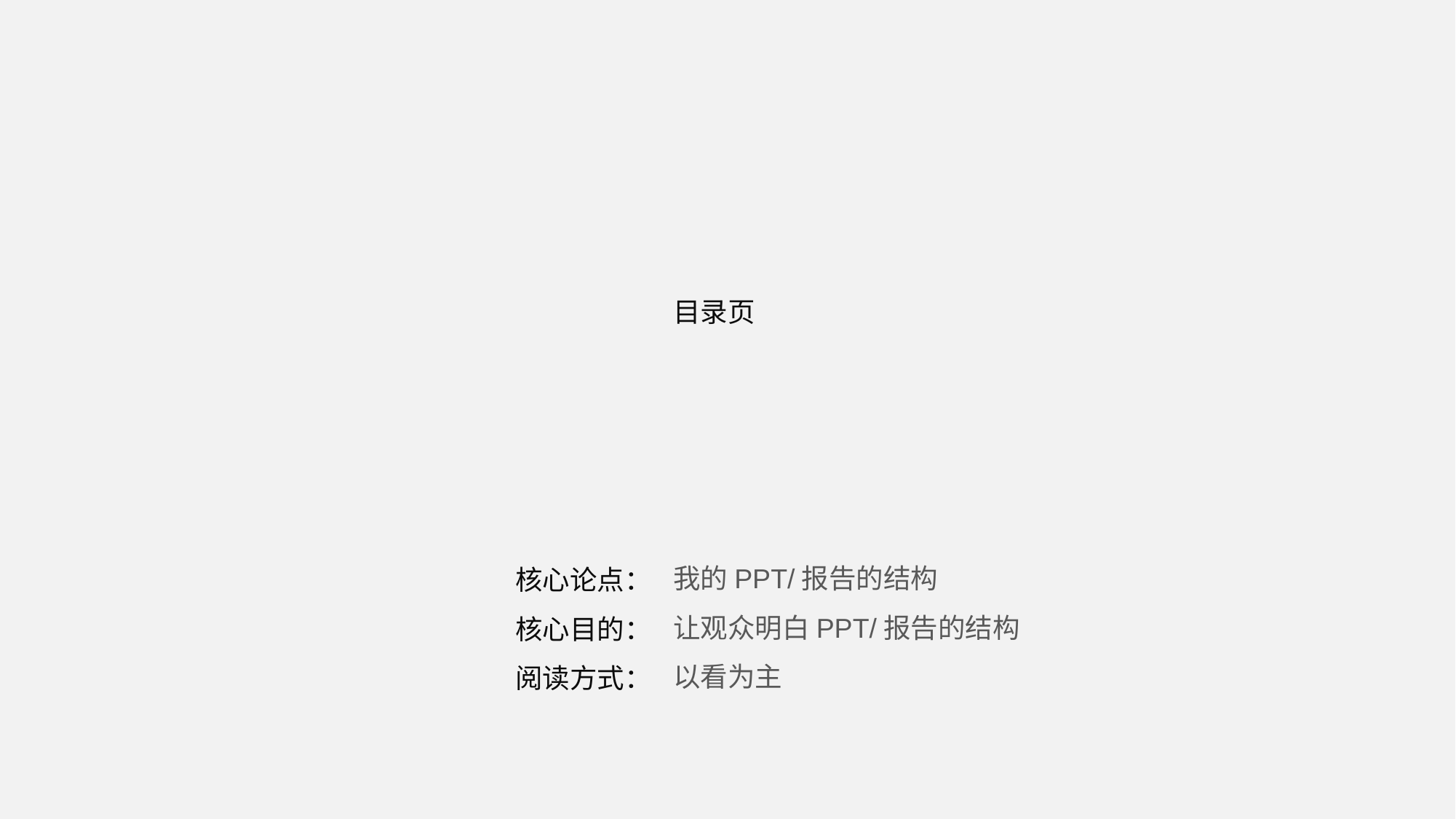

目录页
我的PPT/报告的结构
让观众明白PPT/报告的结构
以看为主
核心论点：
核心目的：
阅读方式：